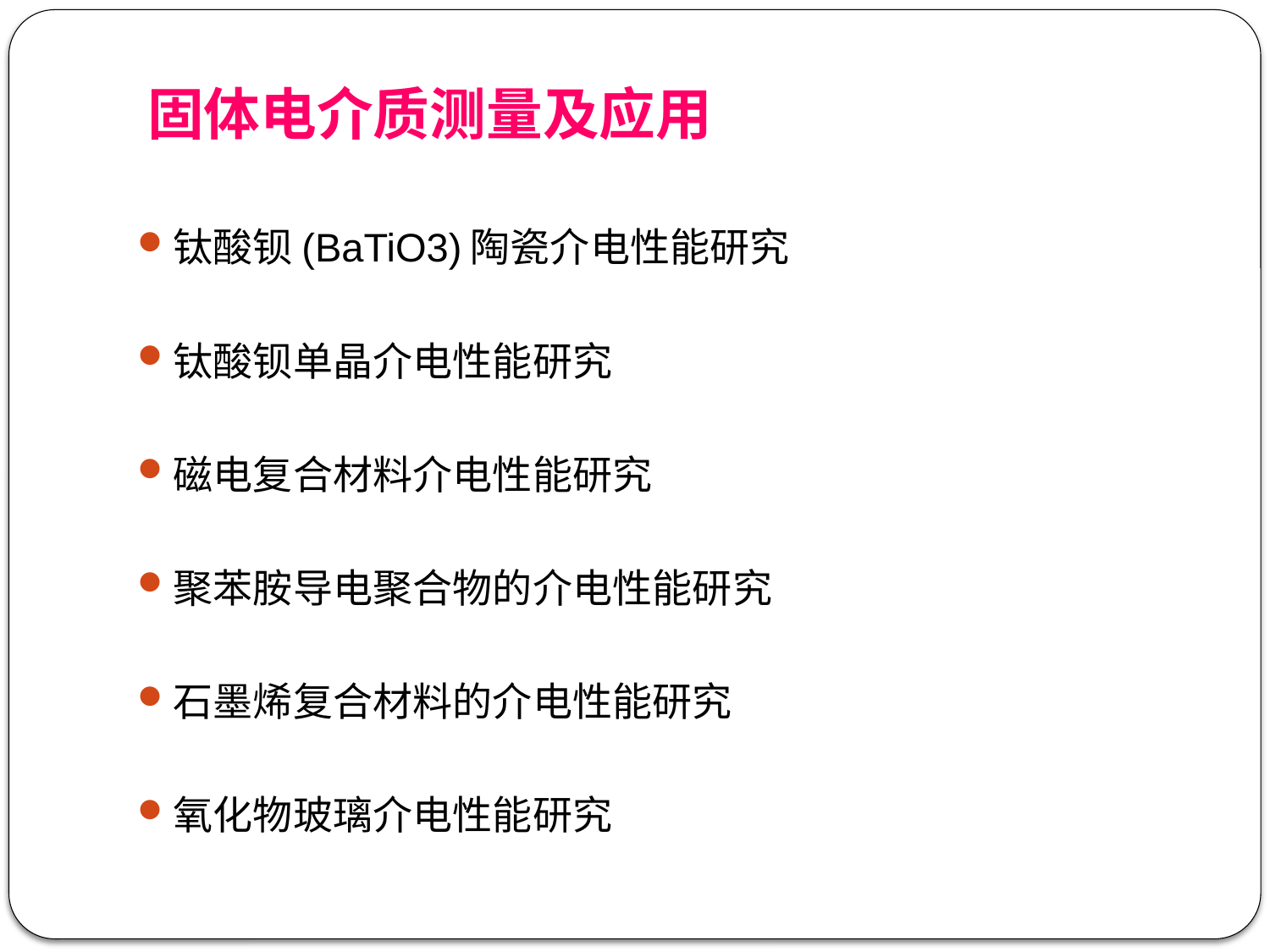

# 固体电介质测量及应用
钛酸钡(BaTiO3)陶瓷介电性能研究

钛酸钡单晶介电性能研究

磁电复合材料介电性能研究

聚苯胺导电聚合物的介电性能研究

石墨烯复合材料的介电性能研究

氧化物玻璃介电性能研究